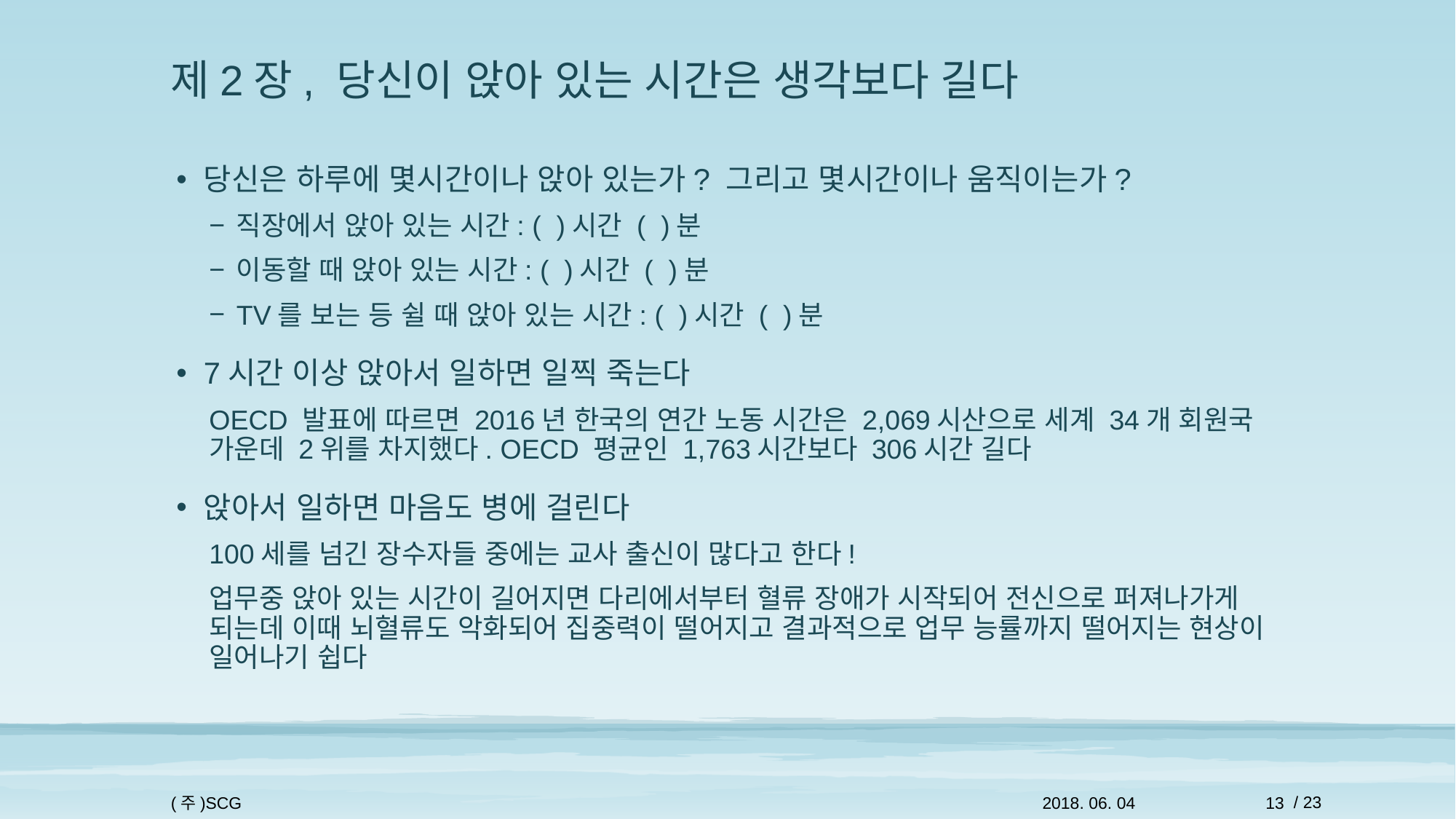

# 제2장, 당신이 앉아 있는 시간은 생각보다 길다
당신은 하루에 몇시간이나 앉아 있는가? 그리고 몇시간이나 움직이는가?
직장에서 앉아 있는 시간: (  )시간 (  )분
이동할 때 앉아 있는 시간: (  )시간 (  )분
TV를 보는 등 쉴 때 앉아 있는 시간: (  )시간 (  )분
7시간 이상 앉아서 일하면 일찍 죽는다
OECD 발표에 따르면 2016년 한국의 연간 노동 시간은 2,069시산으로 세계 34개 회원국 가운데 2위를 차지했다. OECD 평균인 1,763시간보다 306시간 길다
앉아서 일하면 마음도 병에 걸린다
100세를 넘긴 장수자들 중에는 교사 출신이 많다고 한다!
업무중 앉아 있는 시간이 길어지면 다리에서부터 혈류 장애가 시작되어 전신으로 퍼져나가게 되는데 이때 뇌혈류도 악화되어 집중력이 떨어지고 결과적으로 업무 능률까지 떨어지는 현상이 일어나기 쉽다

(주)SCG
2018. 06. 04
13